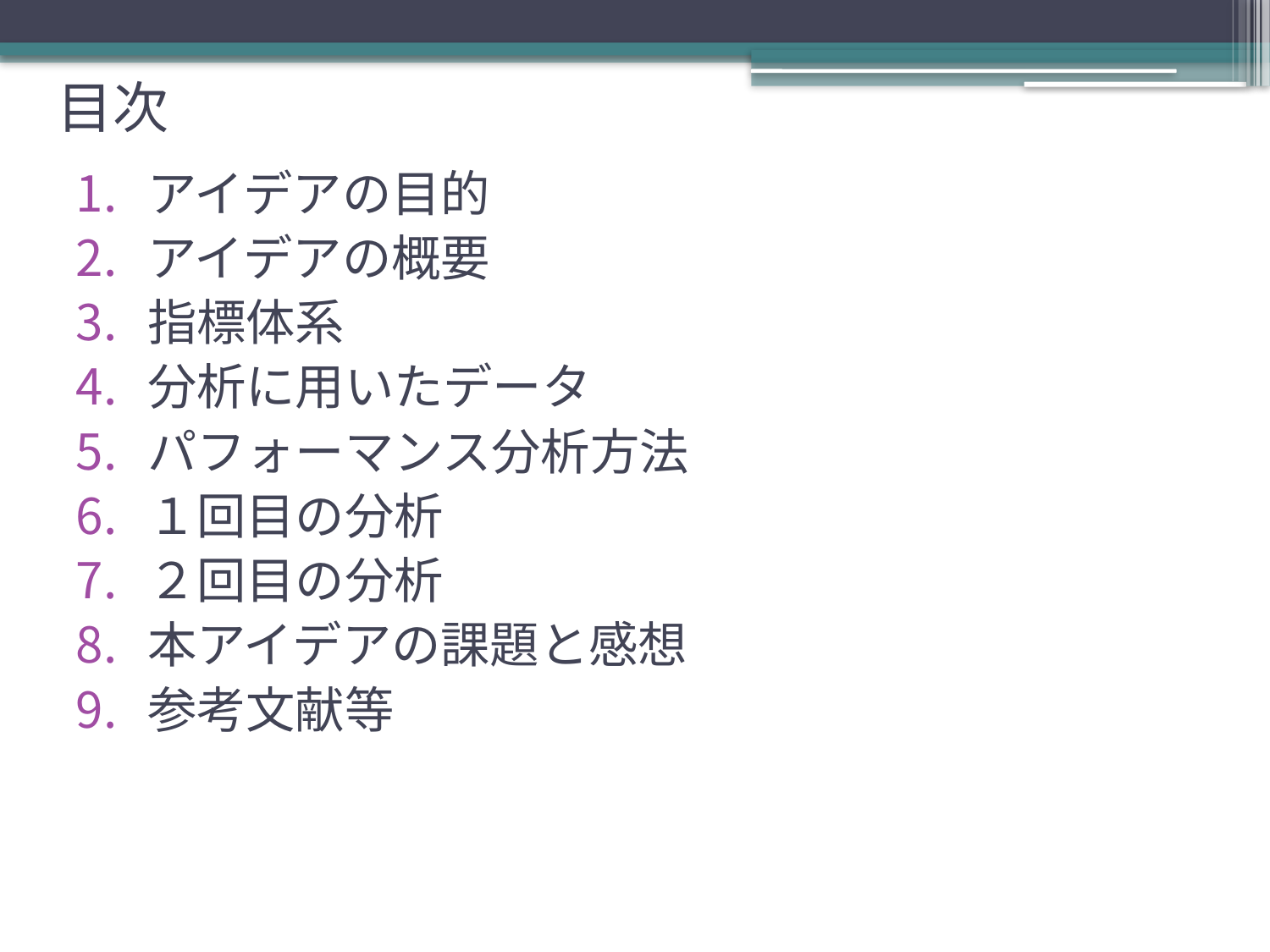

# 目次
アイデアの目的
アイデアの概要
指標体系
分析に用いたデータ
パフォーマンス分析方法
１回目の分析
２回目の分析
本アイデアの課題と感想
参考文献等